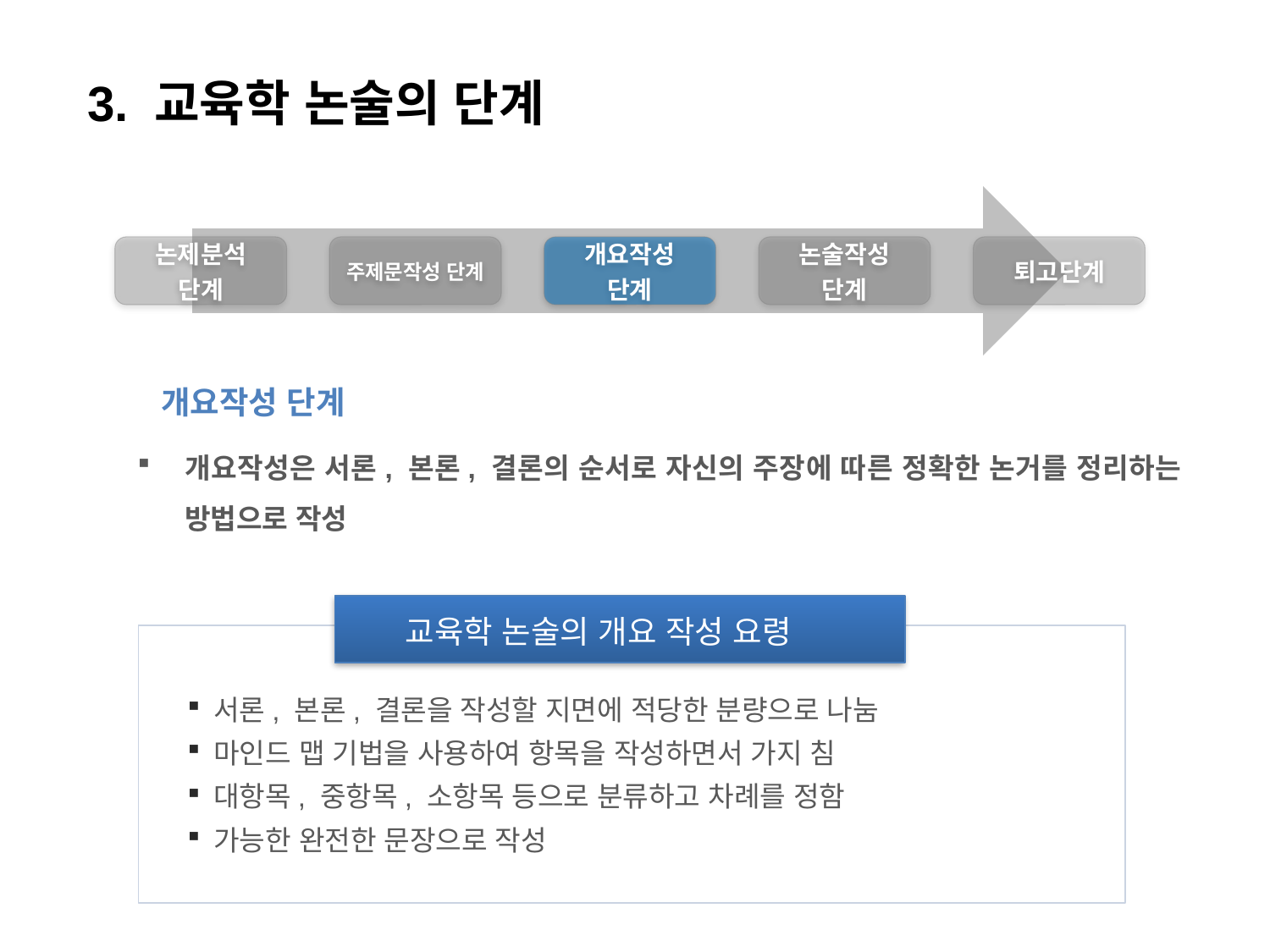

3. 교육학 논술의 단계
논제분석 단계
개요작성 단계
논술작성 단계
퇴고단계
주제문작성 단계
개요작성 단계
개요작성은 서론, 본론, 결론의 순서로 자신의 주장에 따른 정확한 논거를 정리하는 방법으로 작성

교육학 논술의 개요 작성 요령
서론, 본론, 결론을 작성할 지면에 적당한 분량으로 나눔
마인드 맵 기법을 사용하여 항목을 작성하면서 가지 침
대항목, 중항목, 소항목 등으로 분류하고 차례를 정함
가능한 완전한 문장으로 작성